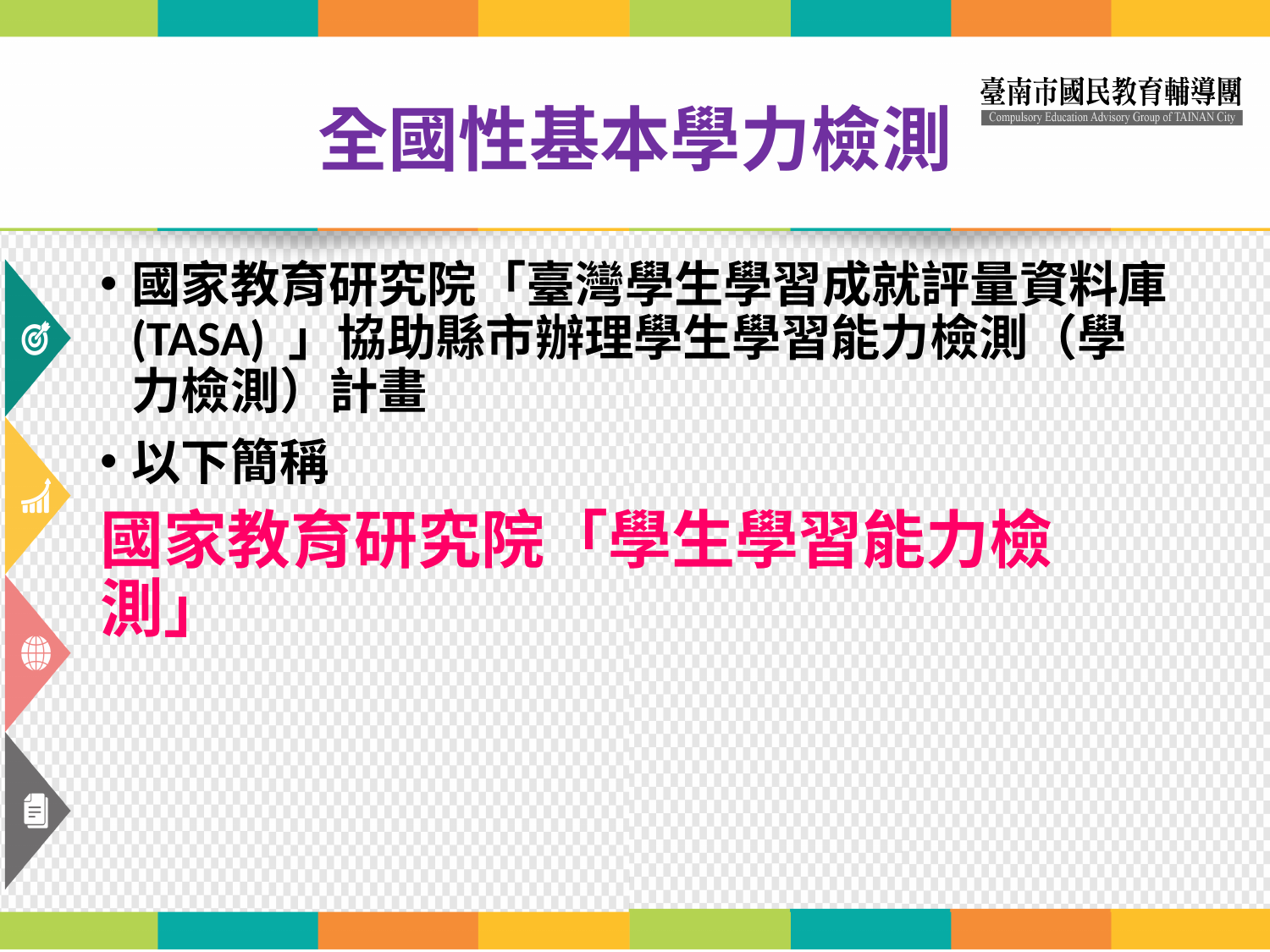

# 全國性基本學力檢測
國家教育研究院「臺灣學生學習成就評量資料庫(TASA) 」協助縣市辦理學生學習能力檢測（學力檢測）計畫
以下簡稱
國家教育研究院「學生學習能力檢測」